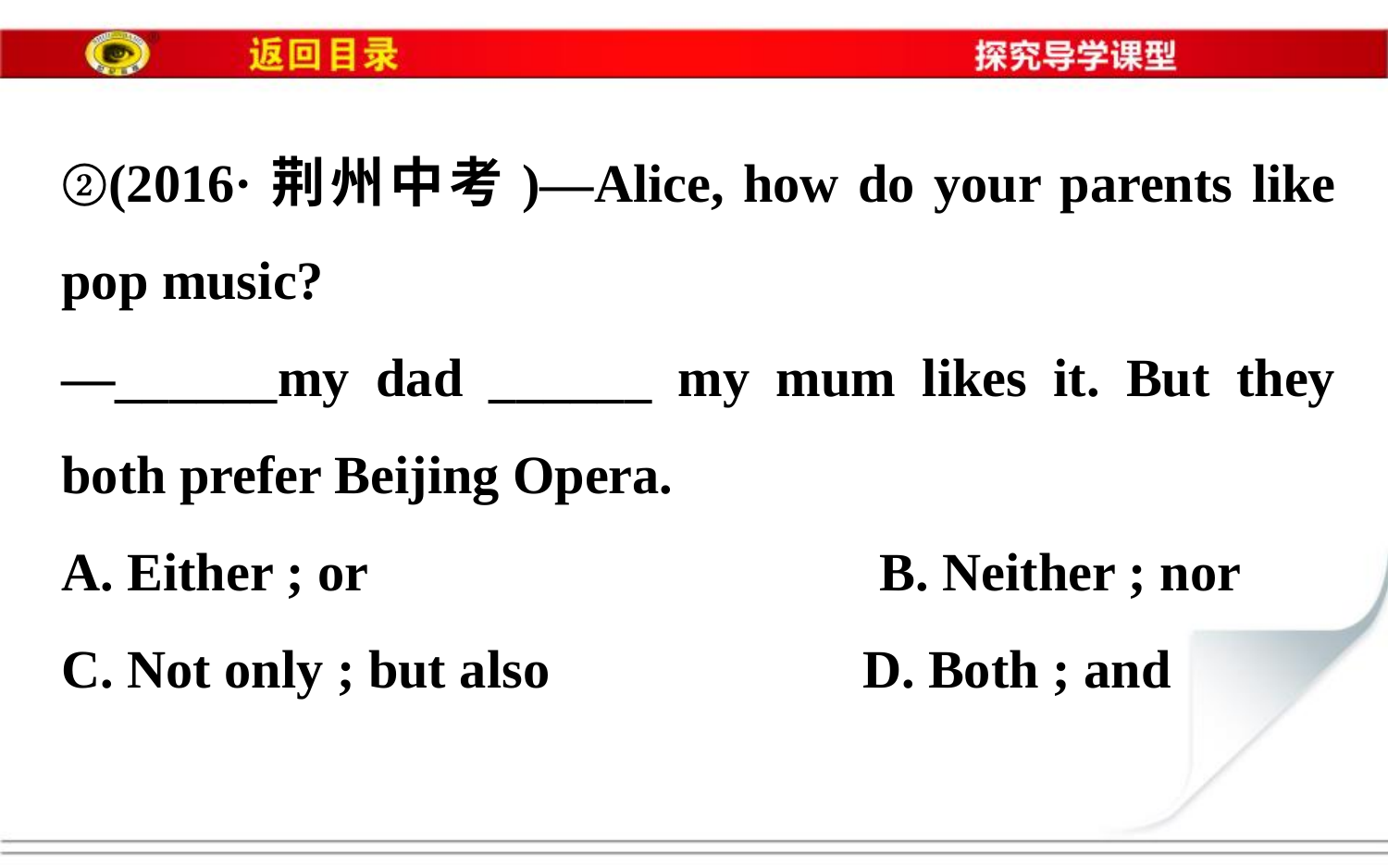

②(2016·荆州中考)—Alice, how do your parents like pop music?
—______my dad ______ my mum likes it. But they both prefer Beijing Opera.
A. Either ; or　　　　　　　　　B. Neither ; nor
C. Not only ; but also		        D. Both ; and